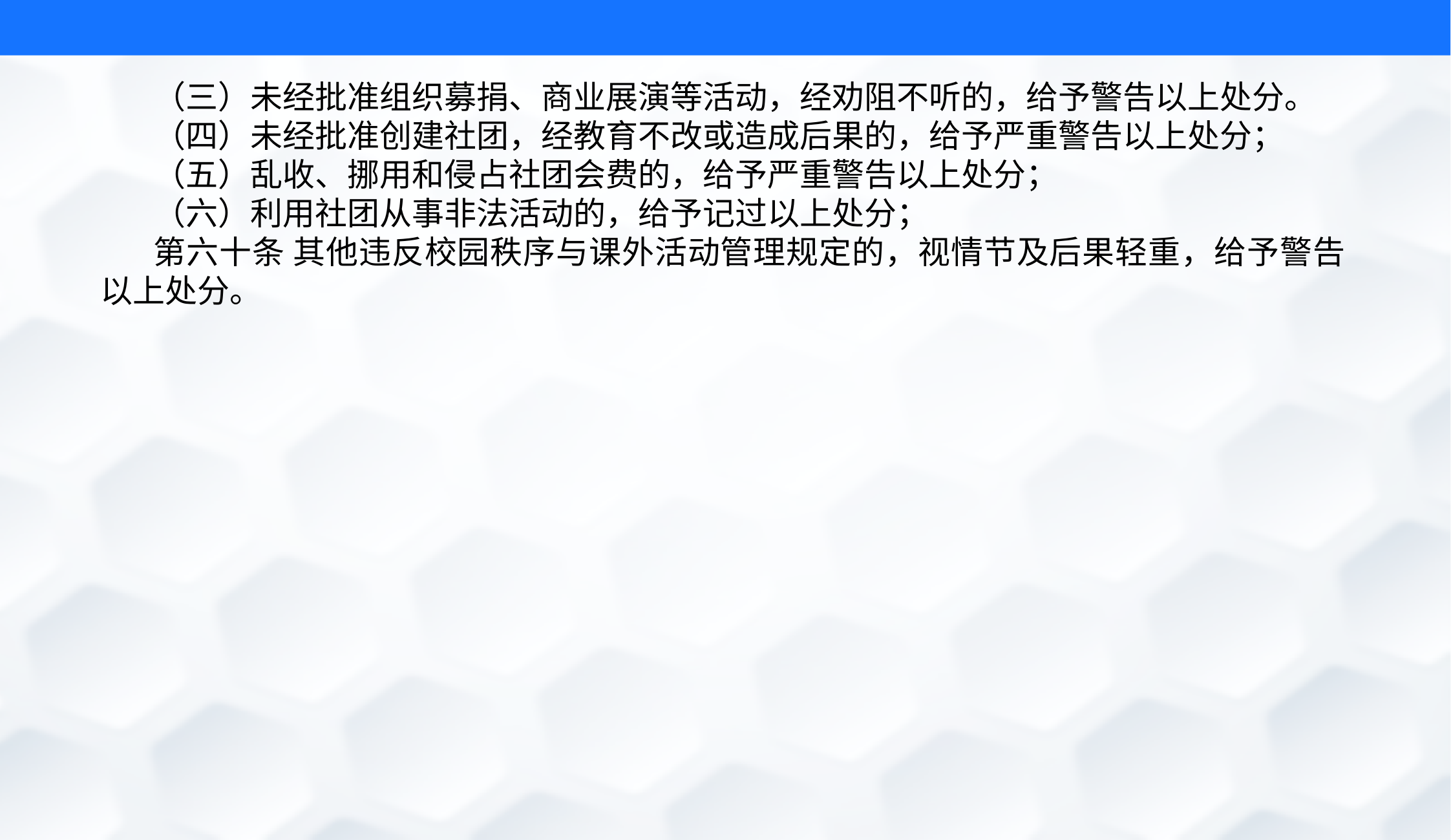

（三）未经批准组织募捐、商业展演等活动，经劝阻不听的，给予警告以上处分。
（四）未经批准创建社团，经教育不改或造成后果的，给予严重警告以上处分；
（五）乱收、挪用和侵占社团会费的，给予严重警告以上处分；
（六）利用社团从事非法活动的，给予记过以上处分；
第六十条 其他违反校园秩序与课外活动管理规定的，视情节及后果轻重，给予警告以上处分。